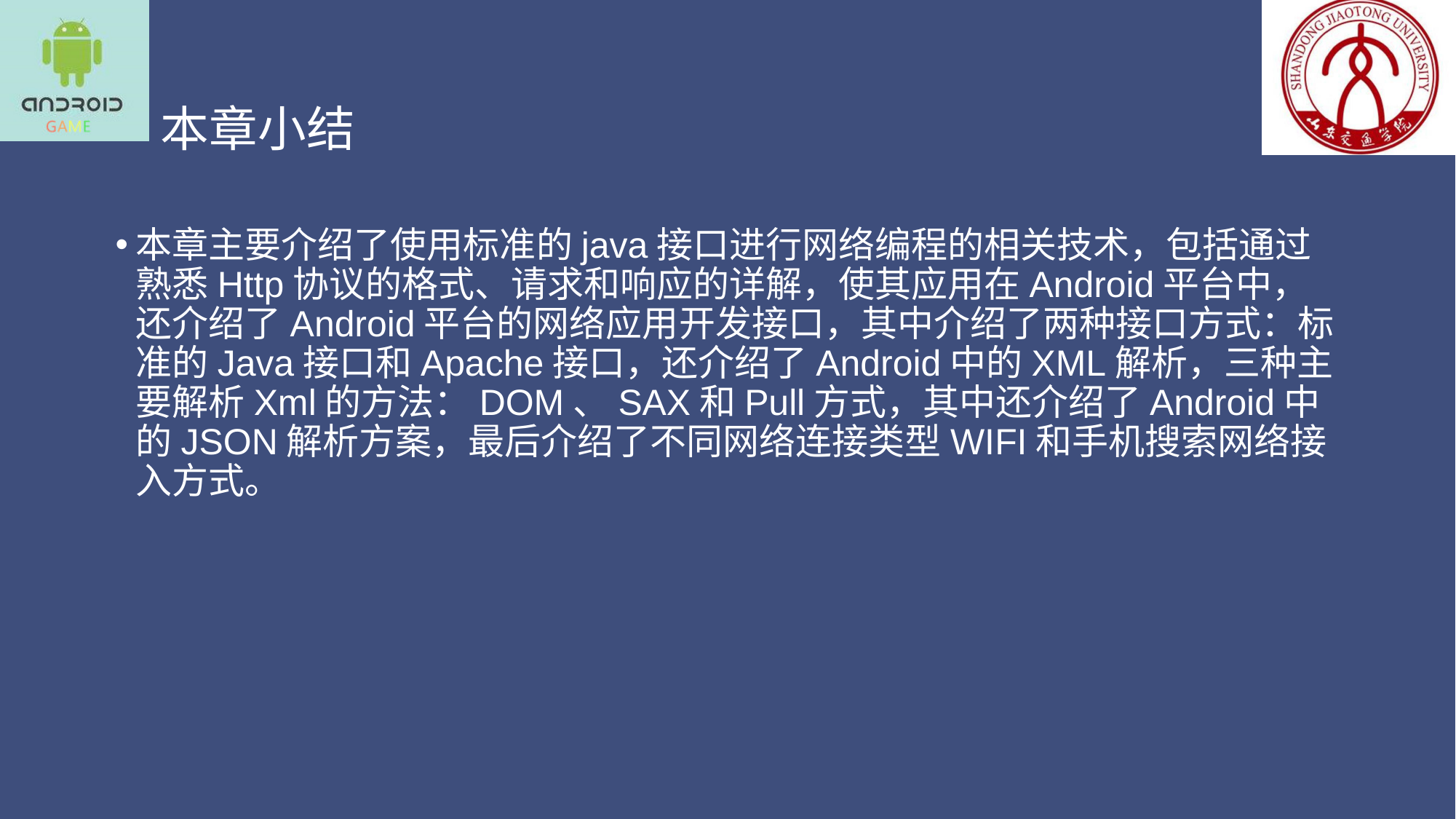

# 本章小结
本章主要介绍了使用标准的java接口进行网络编程的相关技术，包括通过熟悉Http协议的格式、请求和响应的详解，使其应用在Android平台中，还介绍了Android平台的网络应用开发接口，其中介绍了两种接口方式：标准的Java接口和Apache接口，还介绍了Android中的XML解析，三种主要解析Xml的方法：DOM、SAX和Pull方式，其中还介绍了Android中的JSON解析方案，最后介绍了不同网络连接类型WIFI和手机搜索网络接入方式。